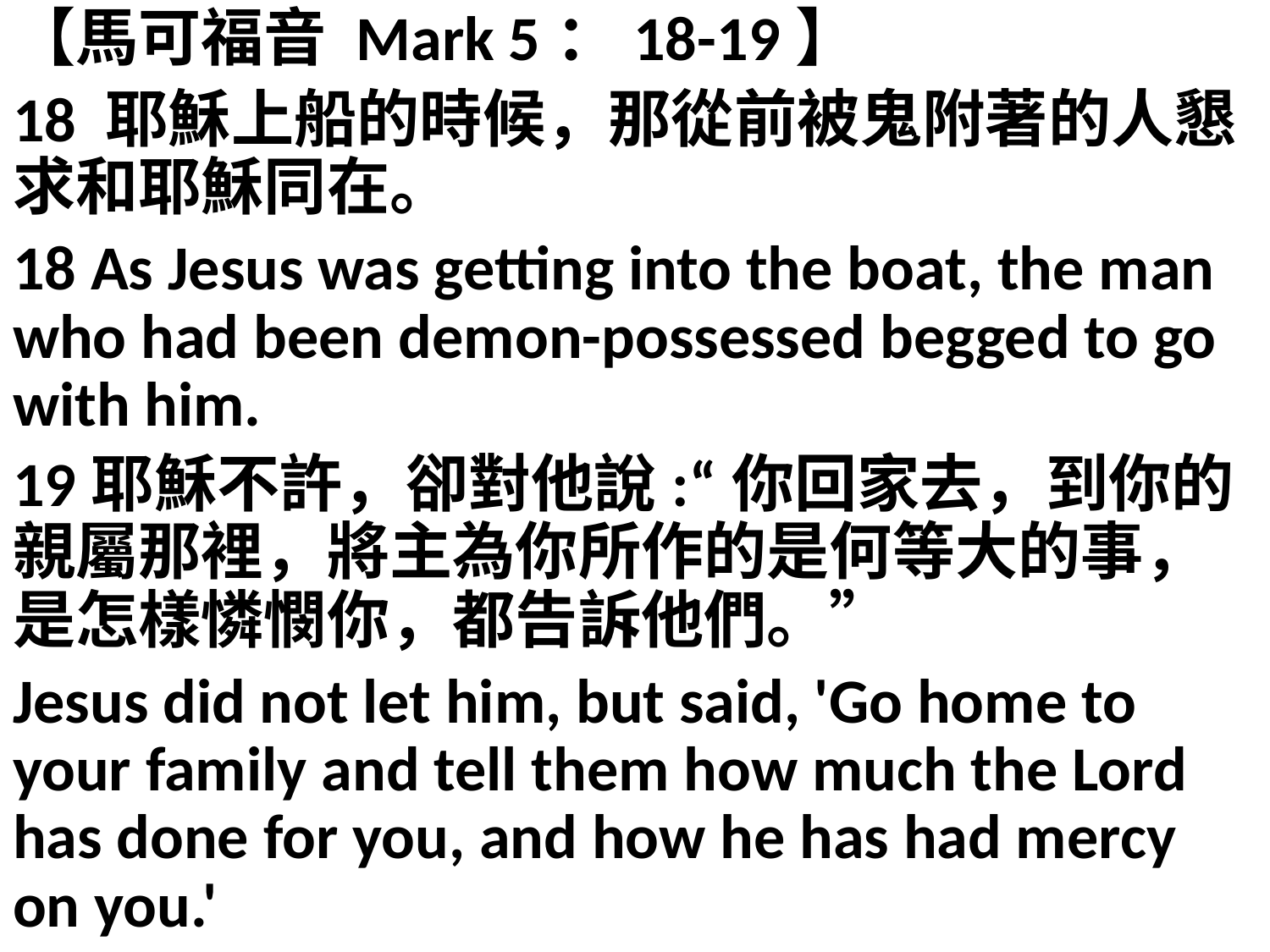

【馬可福音 Mark 5：18-19】
18 耶穌上船的時候，那從前被鬼附著的人懇求和耶穌同在。
18 As Jesus was getting into the boat, the man who had been demon-possessed begged to go with him.
19耶穌不許，卻對他說:“你回家去，到你的親屬那裡，將主為你所作的是何等大的事，是怎樣憐憫你，都告訴他們。”
Jesus did not let him, but said, 'Go home to your family and tell them how much the Lord has done for you, and how he has had mercy on you.'